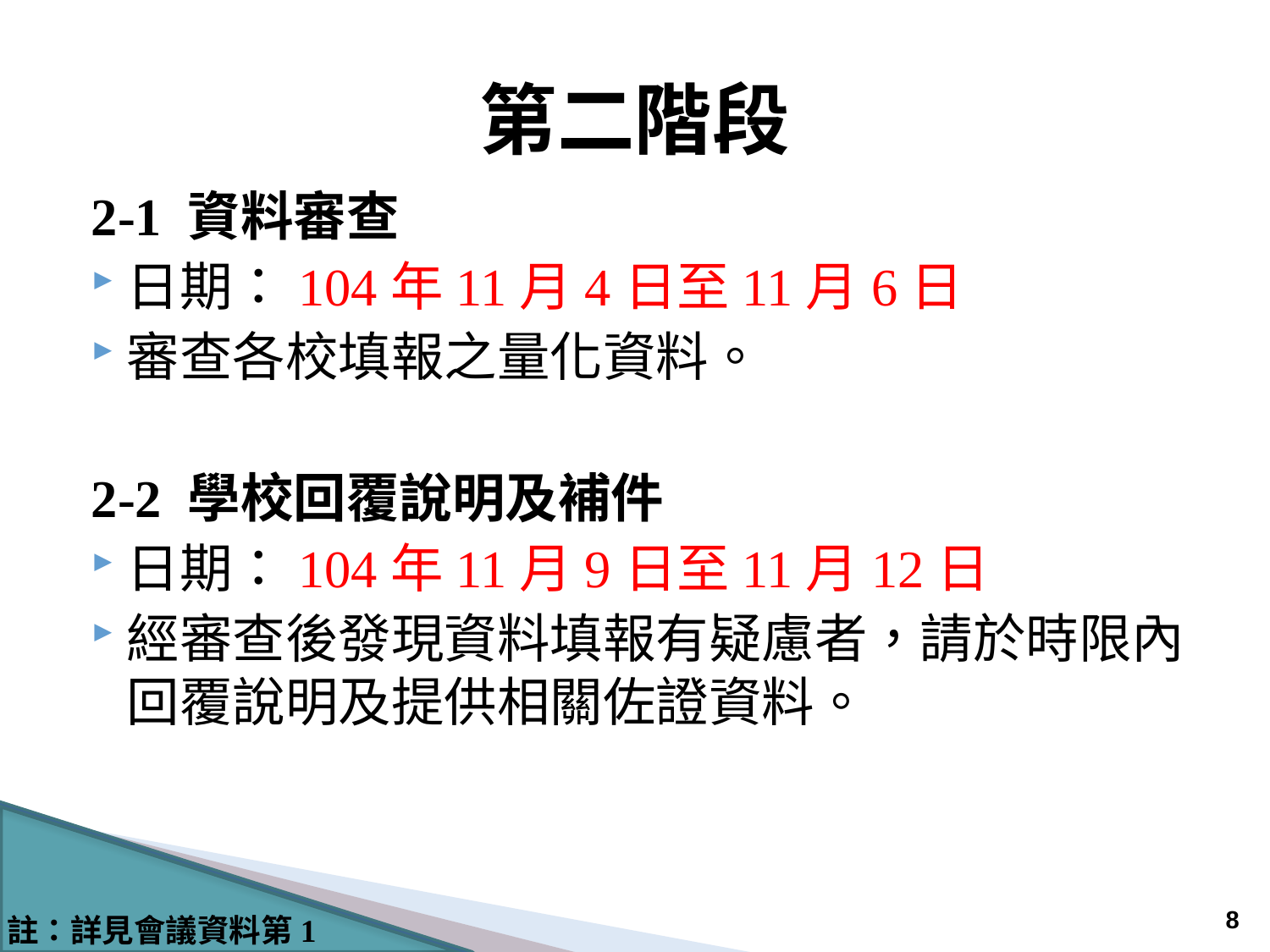

# 第二階段
2-1 資料審查
日期：104年11月4日至11月6日
審查各校填報之量化資料。

2-2 學校回覆說明及補件
日期：104年11月9日至11月12日
經審查後發現資料填報有疑慮者，請於時限內回覆說明及提供相關佐證資料。

8
註：詳見會議資料第1頁